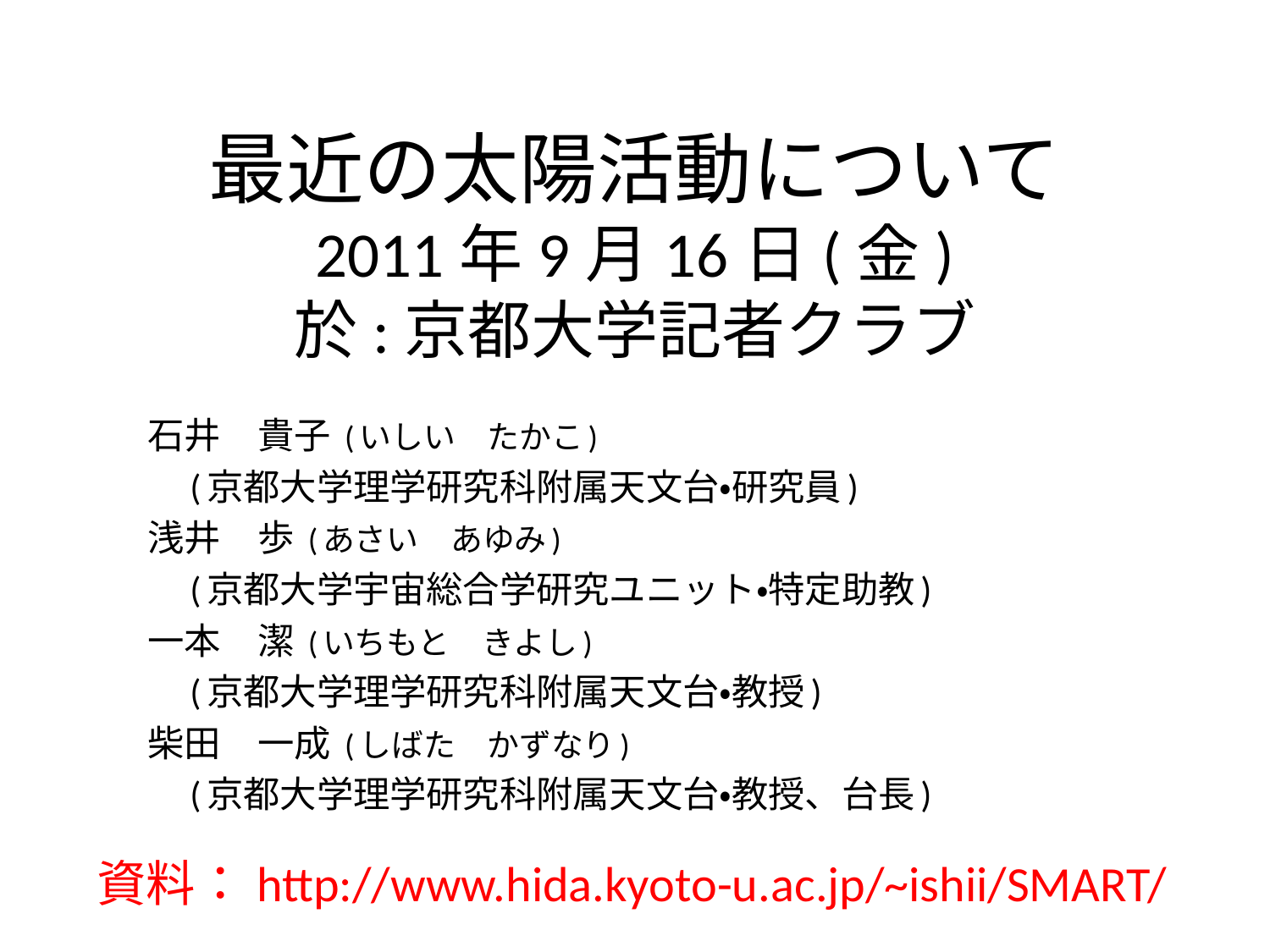

# 最近の太陽活動について 2011年9月16日(金) 於:京都大学記者クラブ
石井　貴子 (いしい　たかこ)
　(京都大学理学研究科附属天文台・研究員)
浅井　歩 (あさい　あゆみ)
　(京都大学宇宙総合学研究ユニット・特定助教)
一本　潔 (いちもと　きよし)
　(京都大学理学研究科附属天文台・教授)
柴田　一成 (しばた　かずなり)
　(京都大学理学研究科附属天文台・教授、台長)
資料：http://www.hida.kyoto-u.ac.jp/~ishii/SMART/